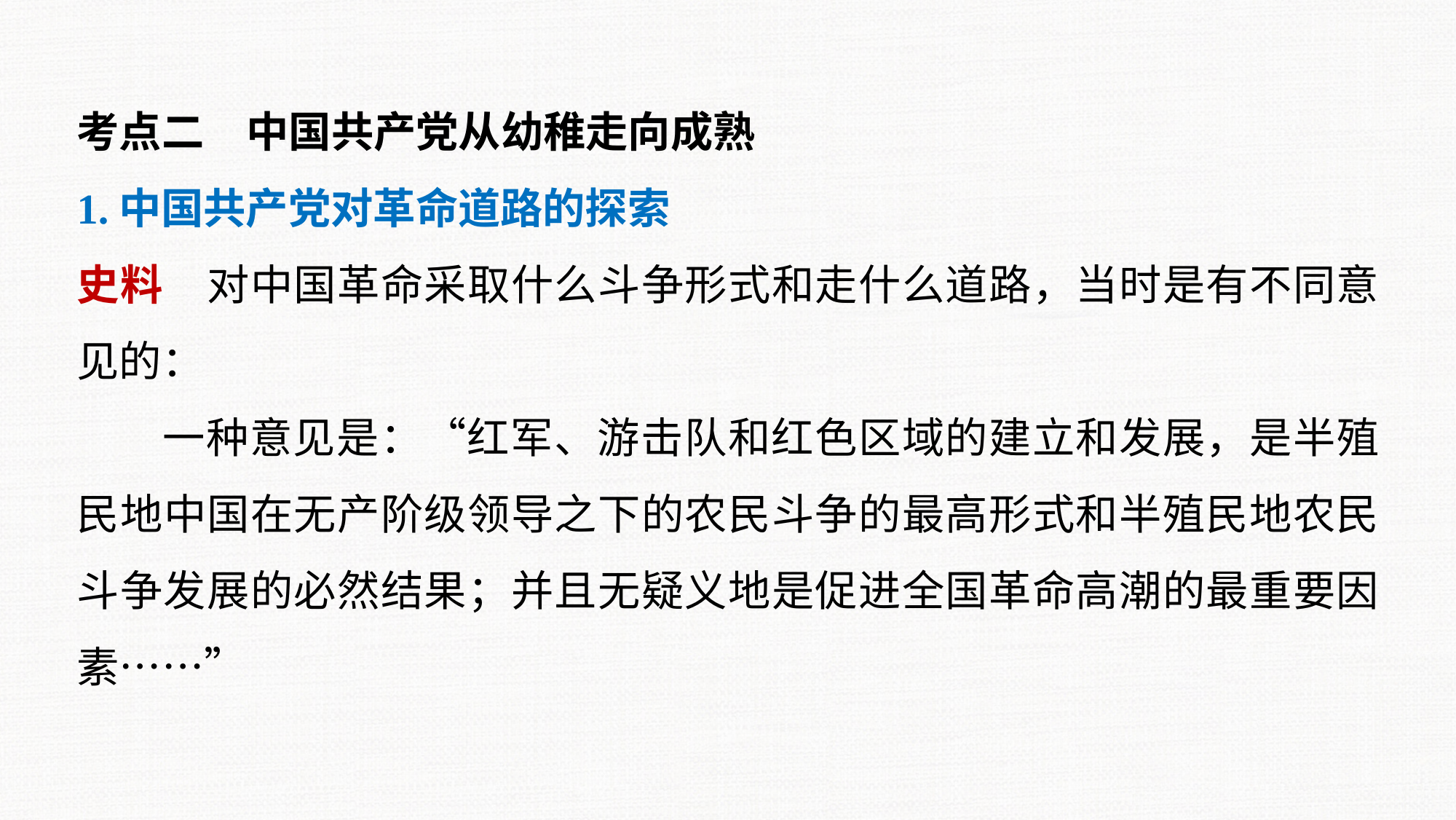

考点二　中国共产党从幼稚走向成熟
1.中国共产党对革命道路的探索
史料　对中国革命采取什么斗争形式和走什么道路，当时是有不同意见的：
一种意见是：“红军、游击队和红色区域的建立和发展，是半殖民地中国在无产阶级领导之下的农民斗争的最高形式和半殖民地农民斗争发展的必然结果；并且无疑义地是促进全国革命高潮的最重要因素……”